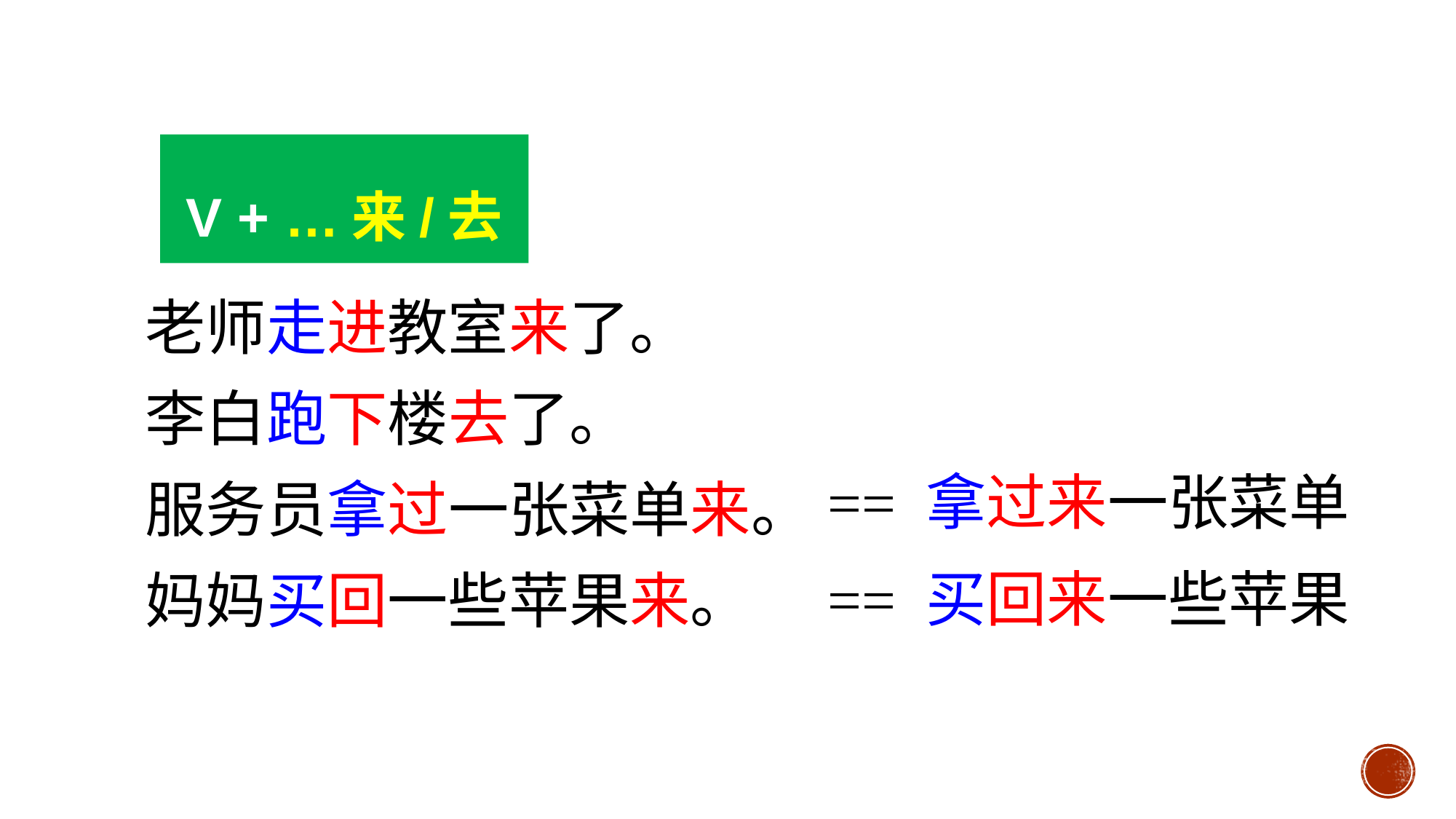

V + …来/去
老师走进教室来了。
李白跑下楼去了。
服务员拿过一张菜单来。
妈妈买回一些苹果来。

== 拿过来一张菜单
== 买回来一些苹果